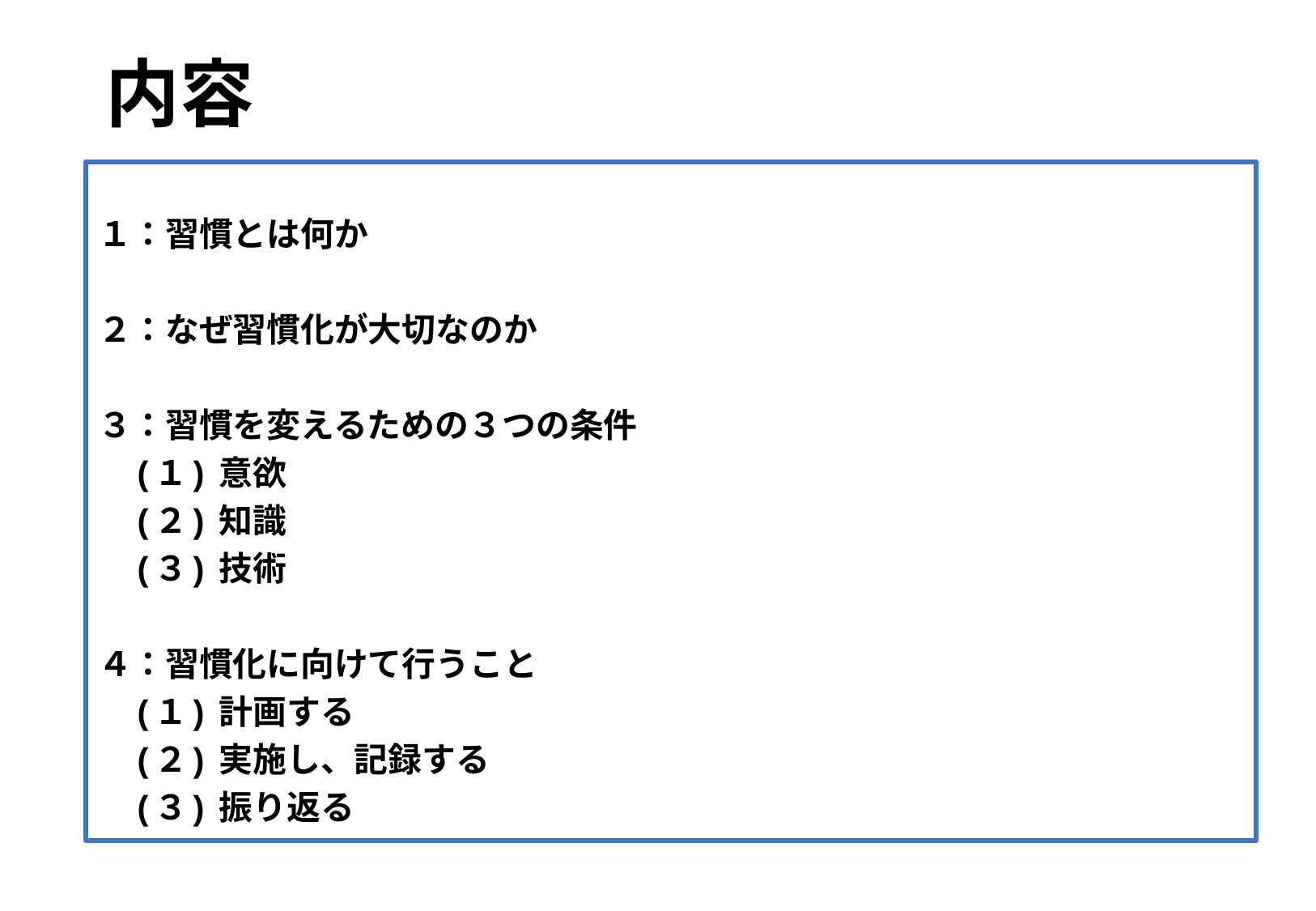

# 内容

１：習慣とは何か

２：なぜ習慣化が大切なのか

３：習慣を変えるための３つの条件
　(１) 意欲
　(２) 知識
　(３) 技術

４：習慣化に向けて行うこと
　(１) 計画する
　(２) 実施し、記録する
　(３) 振り返る